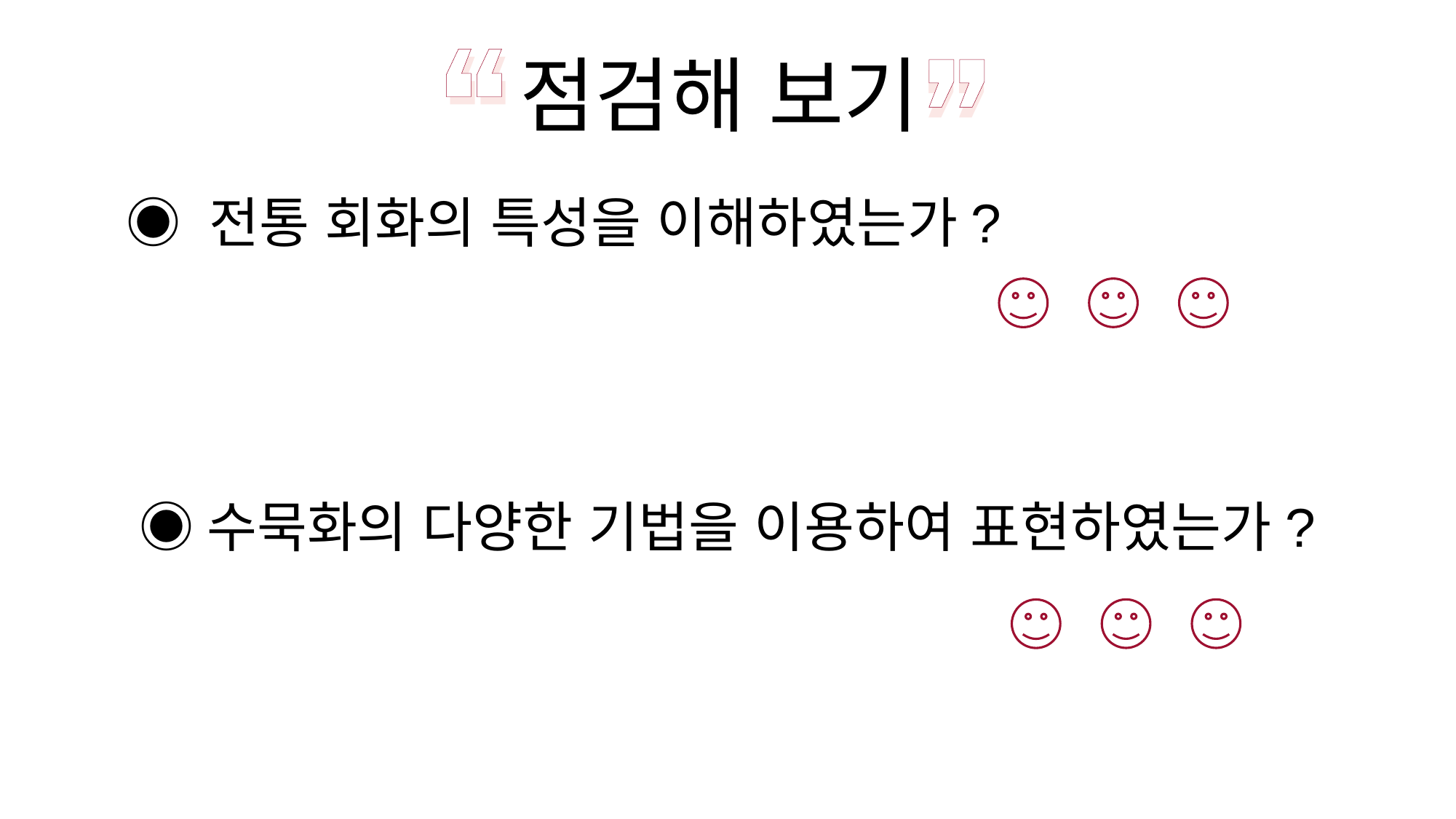

“
“
”
”
점검해 보기
◉ 전통 회화의 특성을 이해하였는가?

◉수묵화의 다양한 기법을 이용하여 표현하였는가?